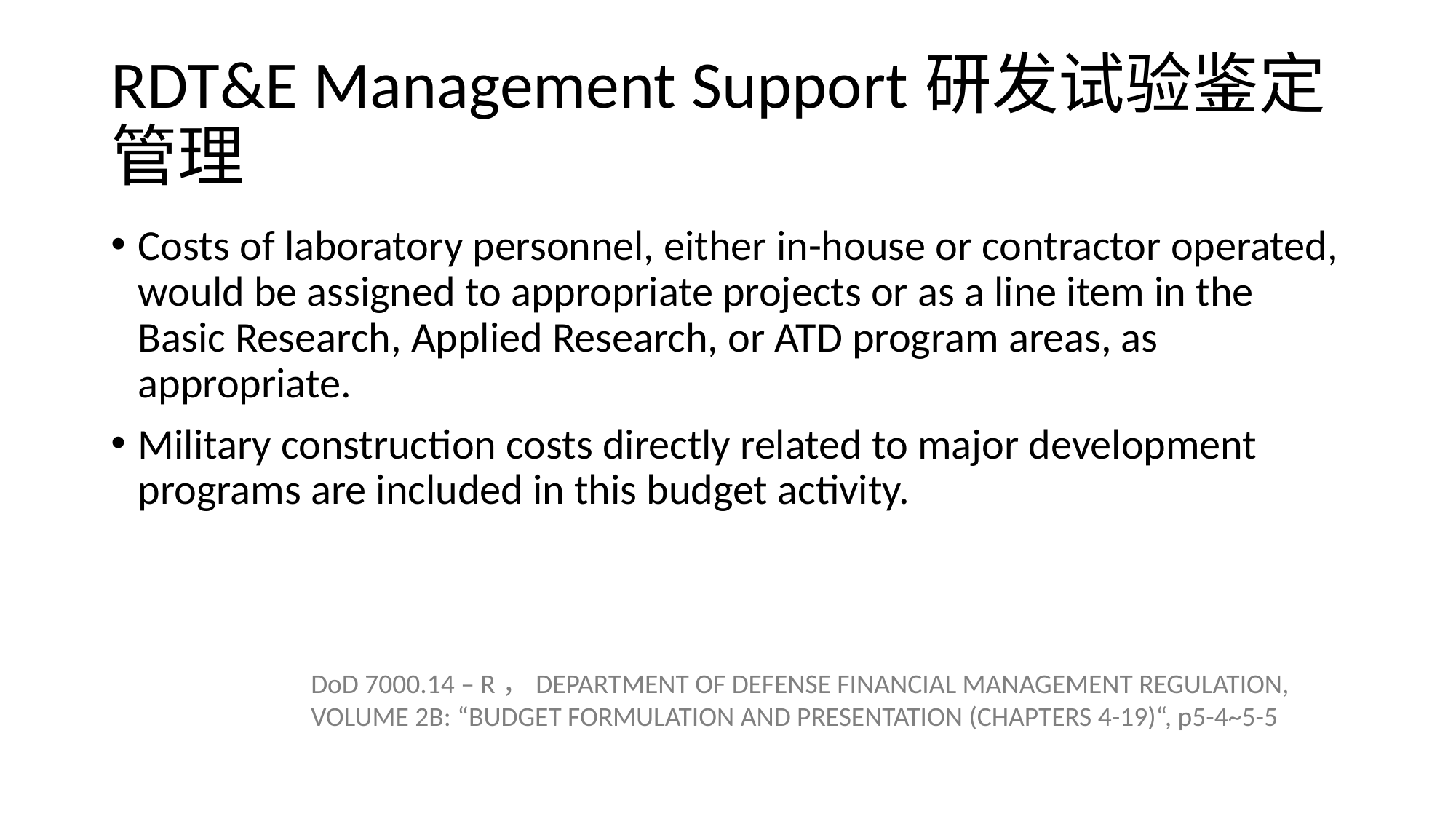

# RDT&E Management Support研发试验鉴定管理
Costs of laboratory personnel, either in-house or contractor operated, would be assigned to appropriate projects or as a line item in the Basic Research, Applied Research, or ATD program areas, as appropriate.
Military construction costs directly related to major development programs are included in this budget activity.
DoD 7000.14 – R，DEPARTMENT OF DEFENSE FINANCIAL MANAGEMENT REGULATION, VOLUME 2B: “BUDGET FORMULATION AND PRESENTATION (CHAPTERS 4-19)“, p5-4~5-5